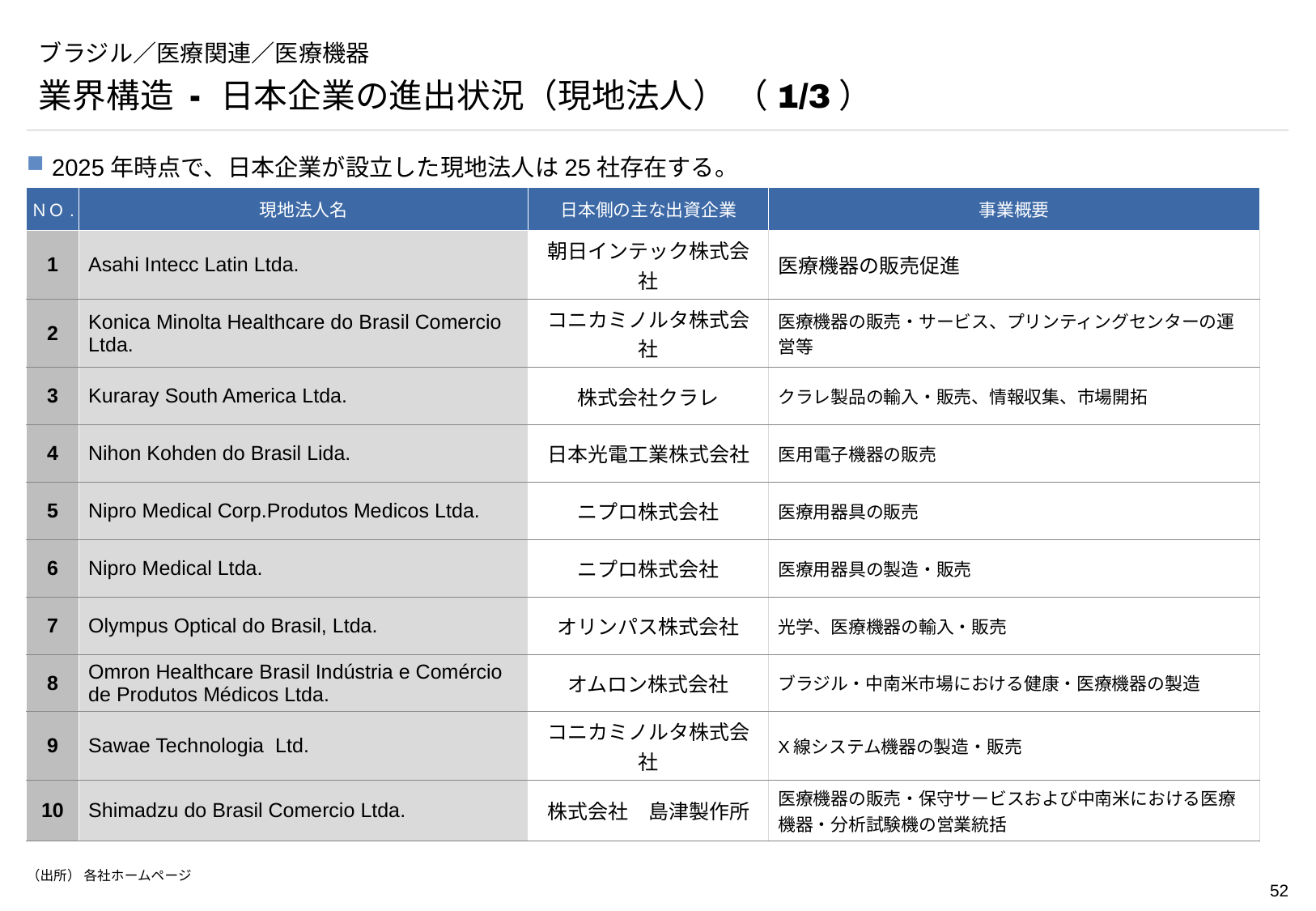

# ブラジル／医療関連／医療機器
業界構造 - 日本企業の進出状況（現地法人） （1/3）
2025年時点で、日本企業が設立した現地法人は25社存在する。
| ＮＯ. | 現地法人名 | 日本側の主な出資企業 | 事業概要 |
| --- | --- | --- | --- |
| 1 | Asahi Intecc Latin Ltda. | 朝日インテック株式会社 | 医療機器の販売促進 |
| 2 | Konica Minolta Healthcare do Brasil Comercio Ltda. | コニカミノルタ株式会社 | 医療機器の販売・サービス、プリンティングセンターの運営等 |
| 3 | Kuraray South America Ltda. | 株式会社クラレ | クラレ製品の輸入・販売、情報収集、市場開拓 |
| 4 | Nihon Kohden do Brasil Lida. | 日本光電工業株式会社 | 医用電子機器の販売 |
| 5 | Nipro Medical Corp.Produtos Medicos Ltda. | ニプロ株式会社 | 医療用器具の販売 |
| 6 | Nipro Medical Ltda. | ニプロ株式会社 | 医療用器具の製造・販売 |
| 7 | Olympus Optical do Brasil, Ltda. | オリンパス株式会社 | 光学、医療機器の輸入・販売 |
| 8 | Omron Healthcare Brasil Indústria e Comércio de Produtos Médicos Ltda. | オムロン株式会社 | ブラジル・中南米市場における健康・医療機器の製造 |
| 9 | Sawae Technologia Ltd. | コニカミノルタ株式会社 | X線システム機器の製造・販売 |
| 10 | Shimadzu do Brasil Comercio Ltda. | 株式会社　島津製作所 | 医療機器の販売・保守サービスおよび中南米における医療機器・分析試験機の営業統括 |
（出所） 各社ホームページ